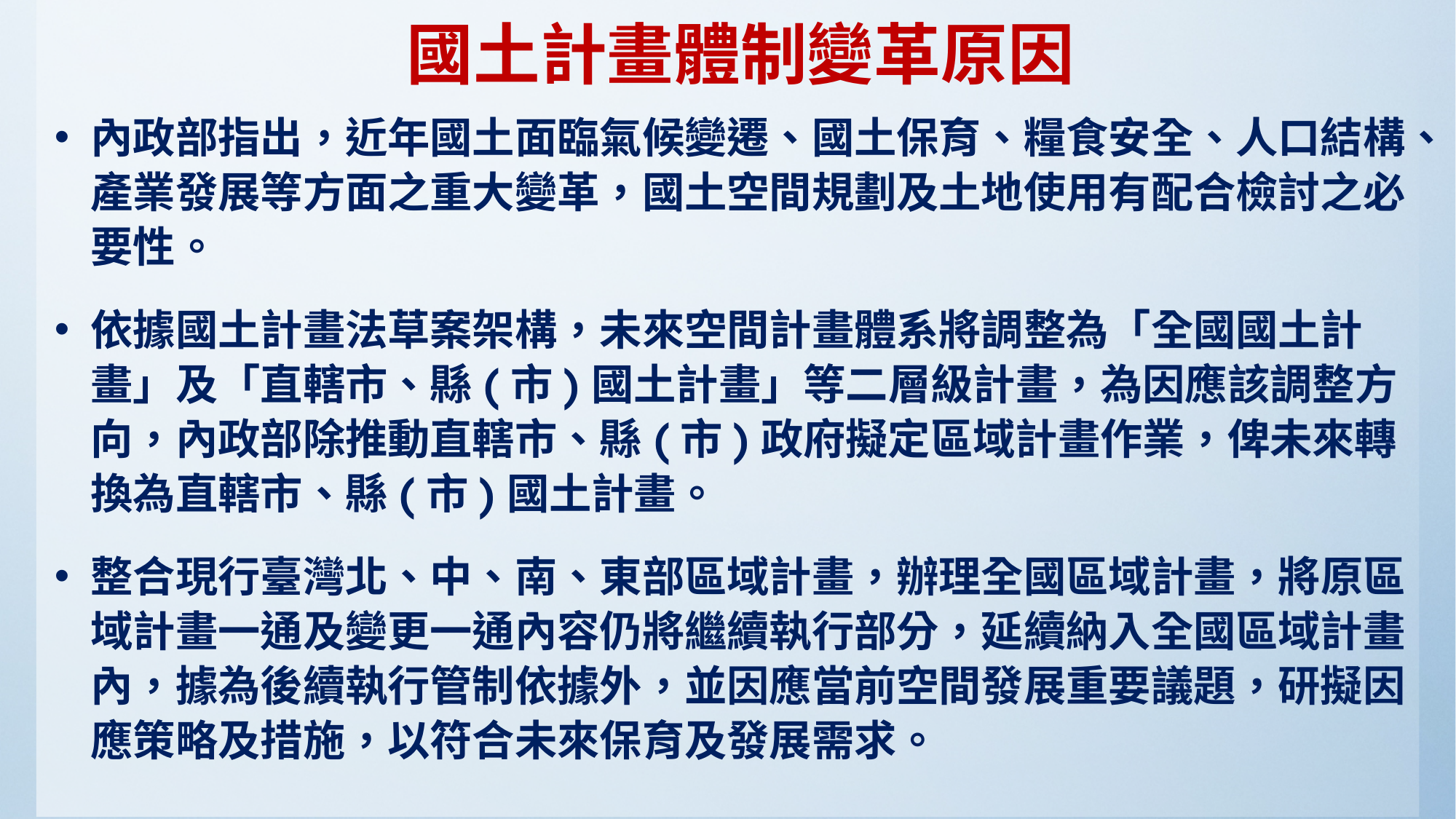

# 國土計畫體制變革原因
內政部指出，近年國土面臨氣候變遷、國土保育、糧食安全、人口結構、產業發展等方面之重大變革，國土空間規劃及土地使用有配合檢討之必要性。
依據國土計畫法草案架構，未來空間計畫體系將調整為「全國國土計畫」及「直轄市、縣(市)國土計畫」等二層級計畫，為因應該調整方向，內政部除推動直轄市、縣(市)政府擬定區域計畫作業，俾未來轉換為直轄市、縣(市)國土計畫。
整合現行臺灣北、中、南、東部區域計畫，辦理全國區域計畫，將原區域計畫一通及變更一通內容仍將繼續執行部分，延續納入全國區域計畫內，據為後續執行管制依據外，並因應當前空間發展重要議題，研擬因應策略及措施，以符合未來保育及發展需求。